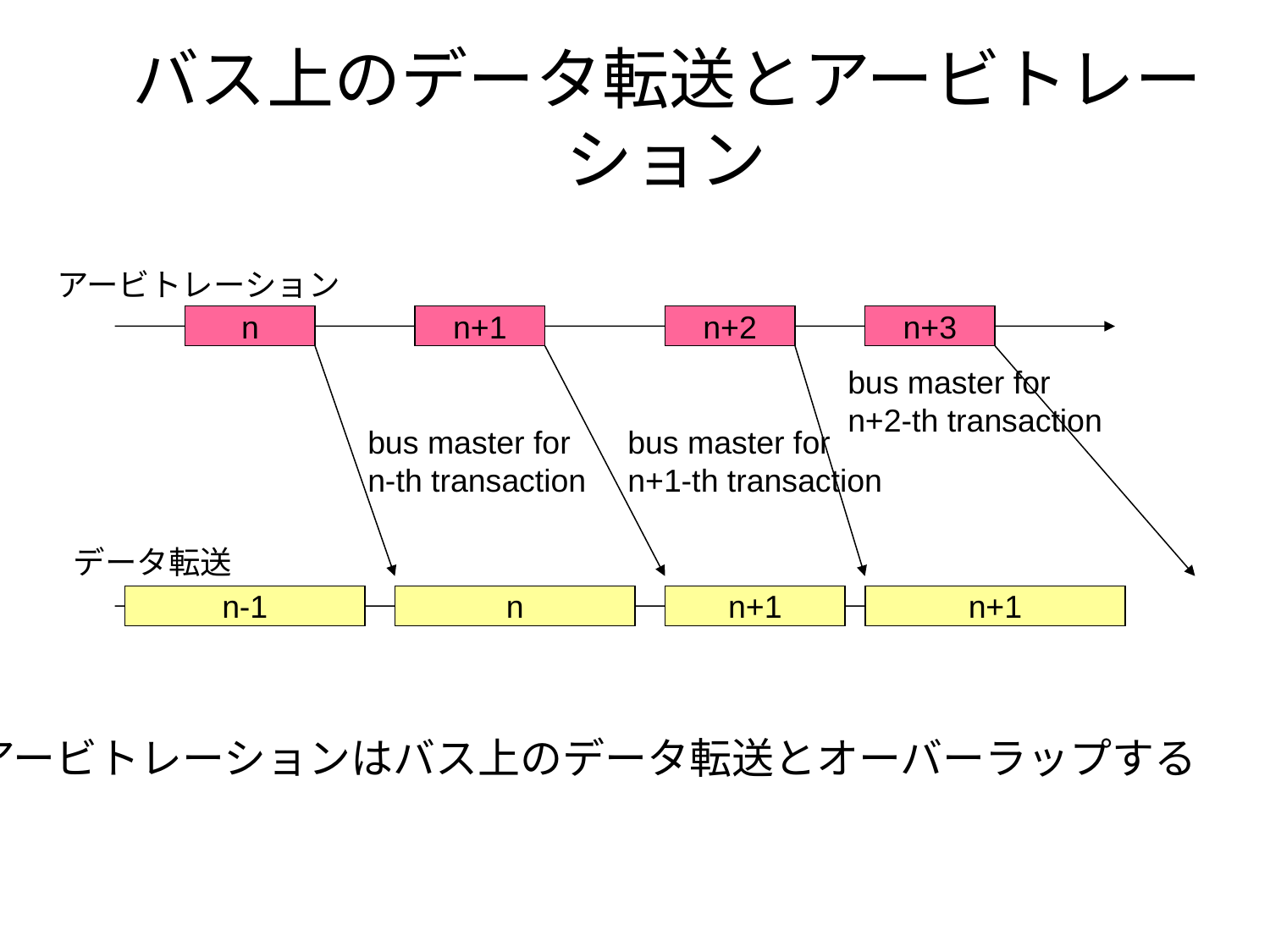

# バス上のデータ転送とアービトレーション
アービトレーション
n
n+1
n+2
n+3

bus master for
n+2-th transaction
bus master for
n-th transaction
bus master for
n+1-th transaction
データ転送
n-1
n
n+1
n+1

アービトレーションはバス上のデータ転送とオーバーラップする